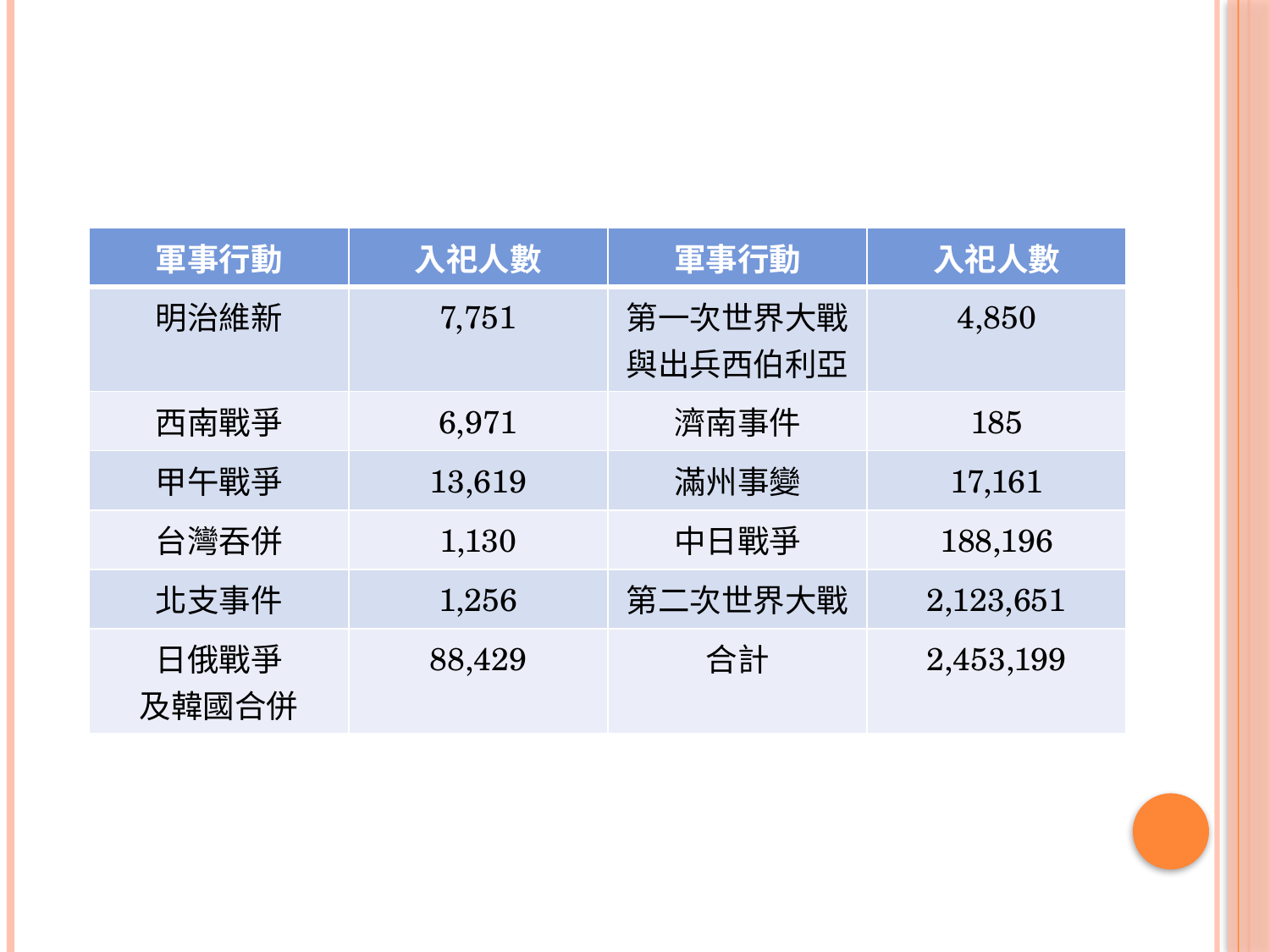

| 軍事行動 | 入祀人數 | 軍事行動 | 入祀人數 |
| --- | --- | --- | --- |
| 明治維新 | 7,751 | 第一次世界大戰與出兵西伯利亞 | 4,850 |
| 西南戰爭 | 6,971 | 濟南事件 | 185 |
| 甲午戰爭 | 13,619 | 滿州事變 | 17,161 |
| 台灣吞併 | 1,130 | 中日戰爭 | 188,196 |
| 北支事件 | 1,256 | 第二次世界大戰 | 2,123,651 |
| 日俄戰爭 及韓國合併 | 88,429 | 合計 | 2,453,199 |
# 靖國社社祭祀獻身戰爭或軍事行動的英靈（表二）